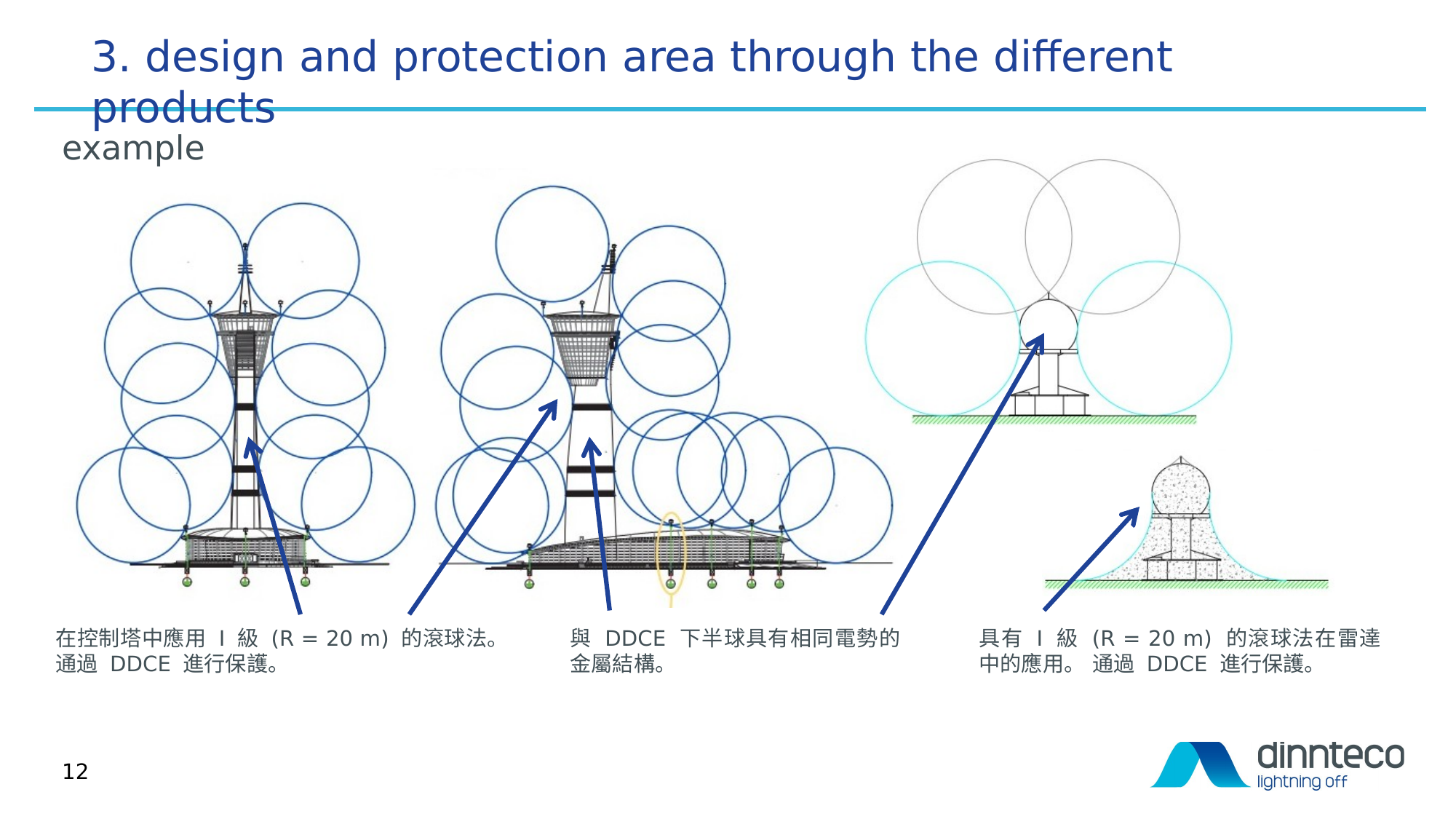

# 3. design and protection area through the different products

example 1

在控制塔中應用 I 級 (R = 20 m) 的滾球法。 通過 DDCE 進行保護。
與 DDCE 下半球具有相同電勢的金屬結構。
具有 I 級 (R = 20 m) 的滾球法在雷達中的應用。 通過 DDCE 進行保護。

12